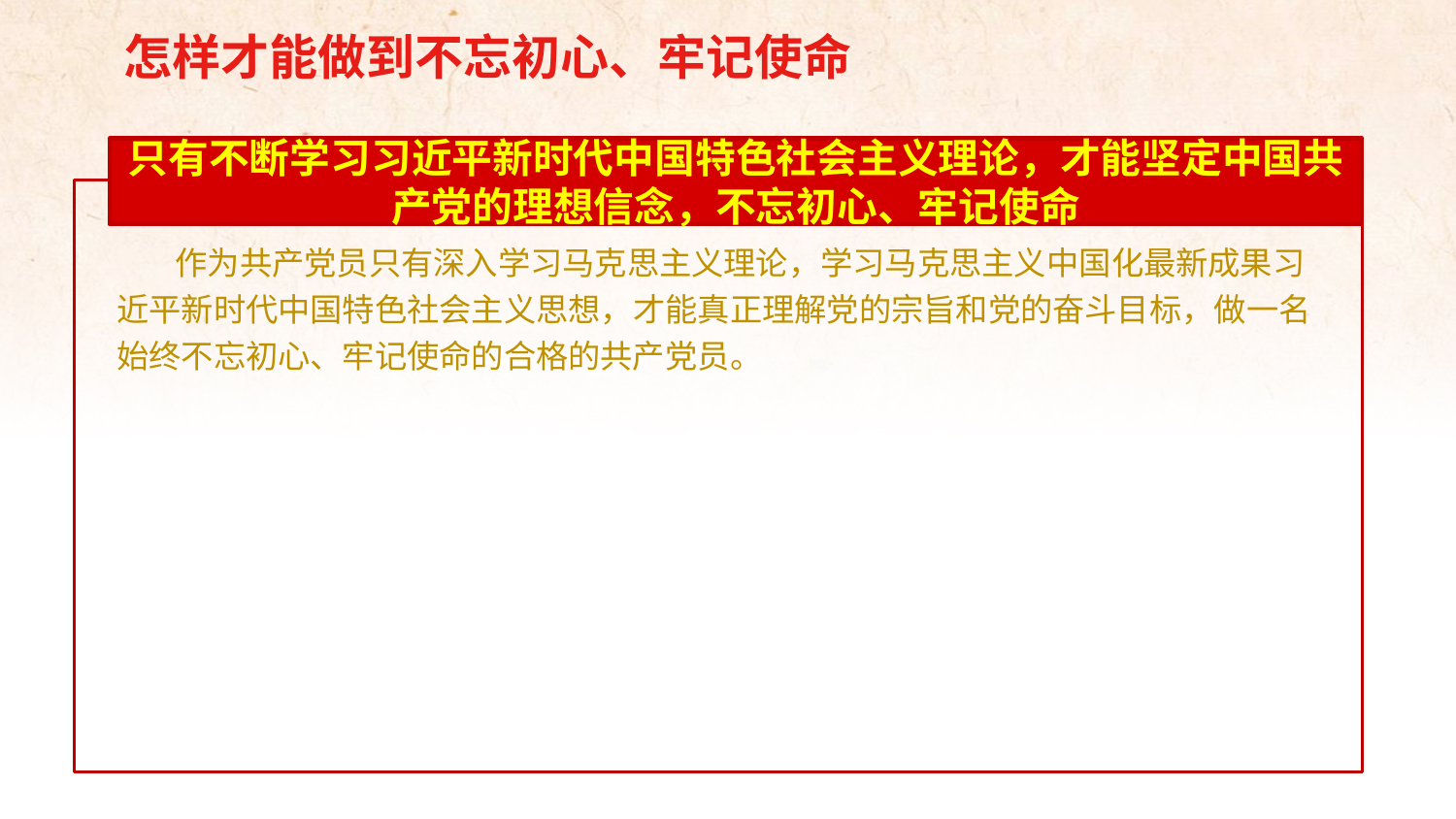

怎样才能做到不忘初心、牢记使命
只有不断学习习近平新时代中国特色社会主义理论，才能坚定中国共产党的理想信念，不忘初心、牢记使命

       作为共产党员只有深入学习马克思主义理论，学习马克思主义中国化最新成果习近平新时代中国特色社会主义思想，才能真正理解党的宗旨和党的奋斗目标，做一名始终不忘初心、牢记使命的合格的共产党员。